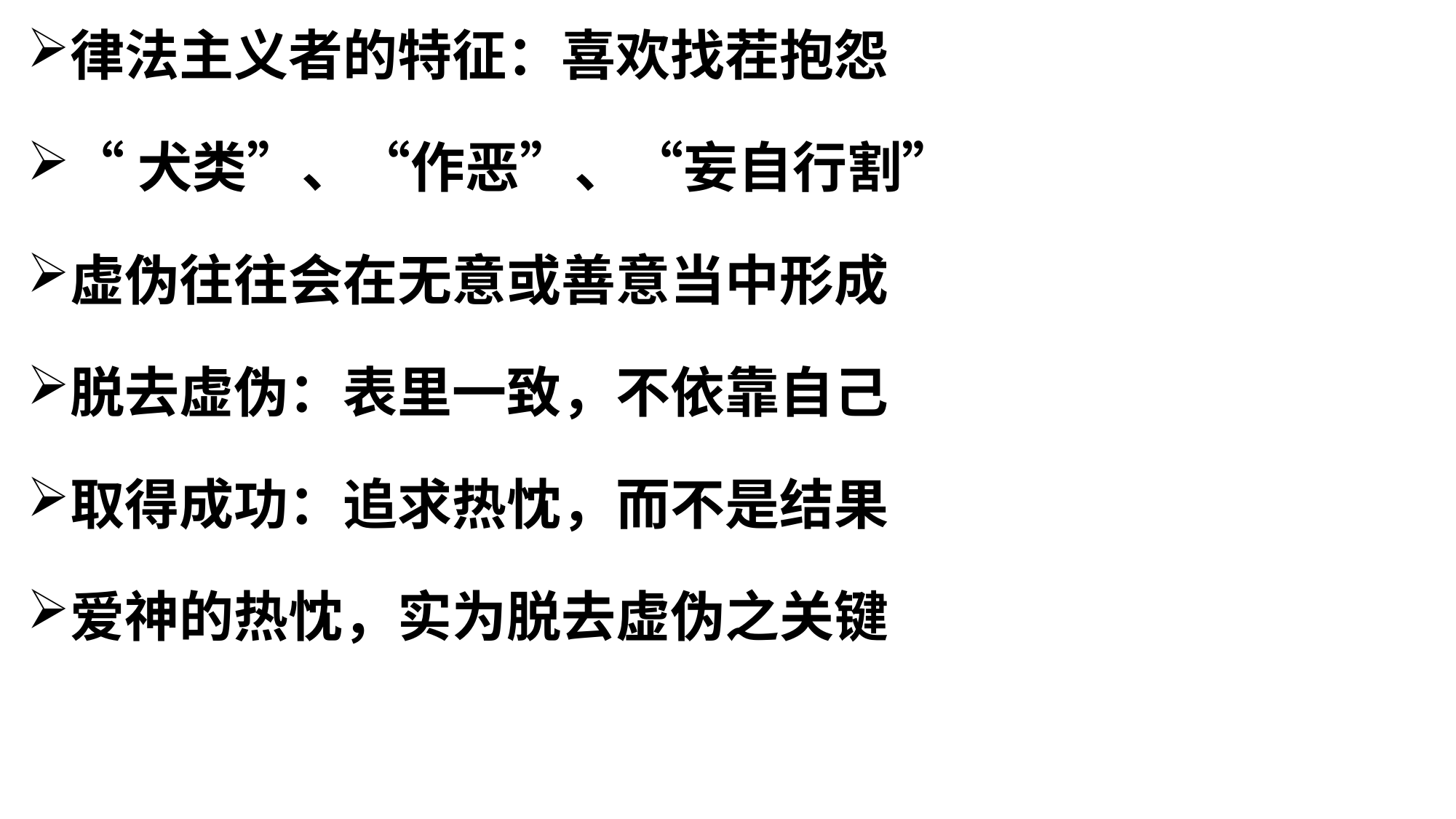

律法主义者的特征：喜欢找茬抱怨

“犬类”、“作恶”、“妄自行割”

虚伪往往会在无意或善意当中形成

脱去虚伪：表里一致，不依靠自己

取得成功：追求热忱，而不是结果

爱神的热忱，实为脱去虚伪之关键